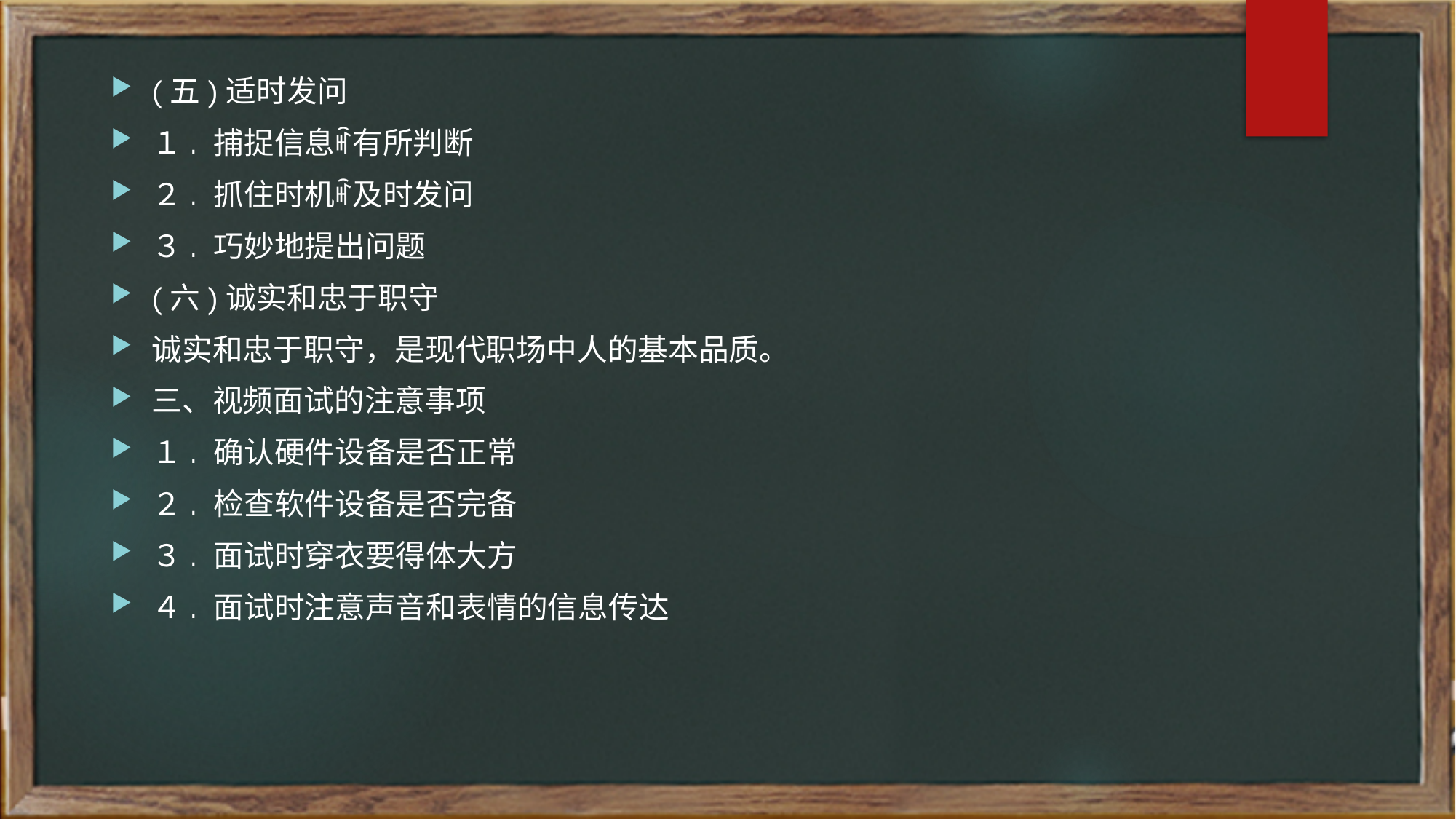

(五)适时发问
１. 捕捉信息ꎬ有所判断
２. 抓住时机ꎬ及时发问
３. 巧妙地提出问题
(六)诚实和忠于职守
诚实和忠于职守，是现代职场中人的基本品质。
三、视频面试的注意事项
１. 确认硬件设备是否正常
２. 检查软件设备是否完备
３. 面试时穿衣要得体大方
４. 面试时注意声音和表情的信息传达